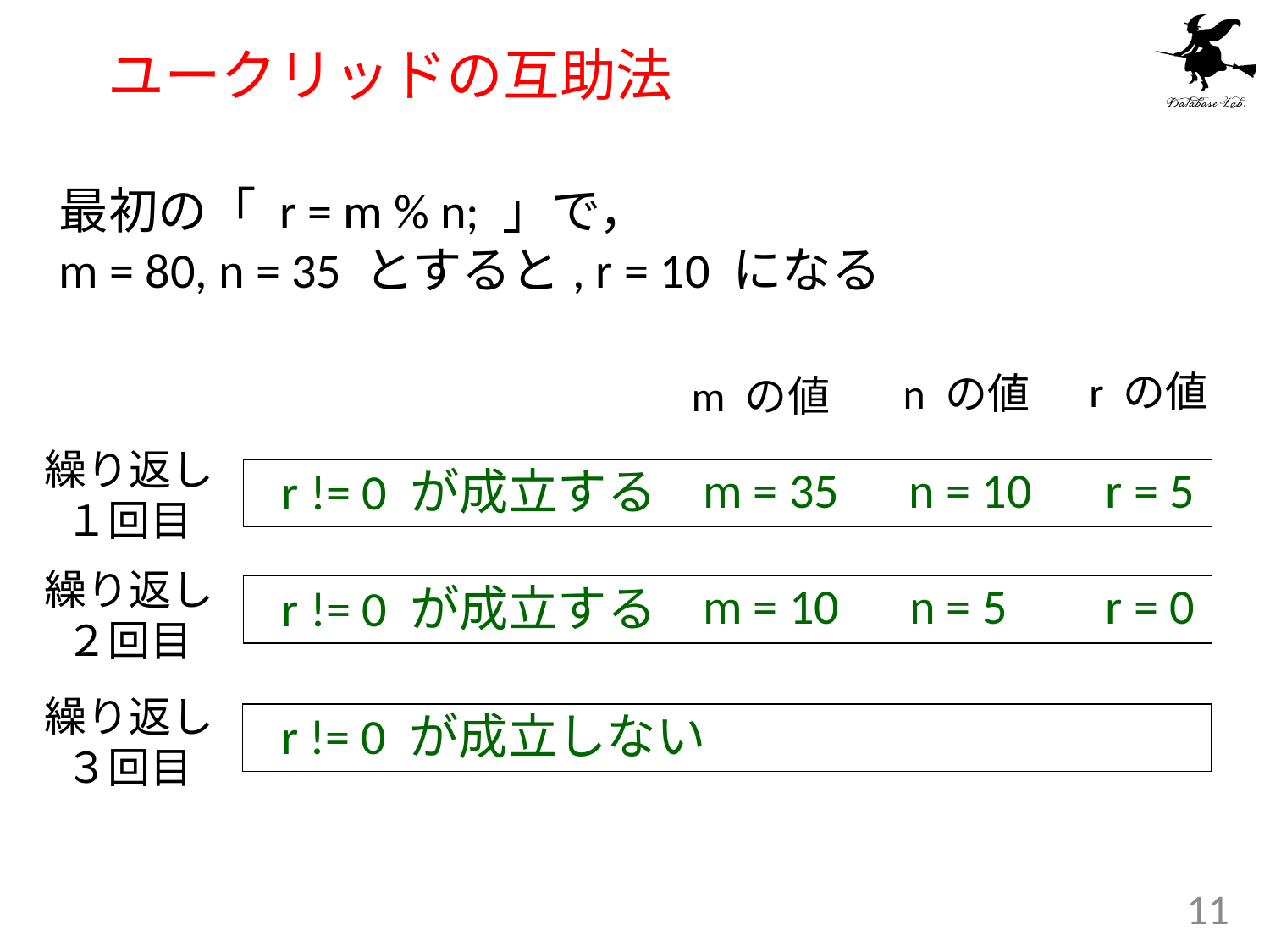

# ユークリッドの互助法
最初の「 r = m % n; 」で，
m = 80, n = 35 とすると, r = 10 になる
r の値
n の値
m の値
繰り返し
１回目
m = 35
n = 10
r = 5
r != 0 が成立する

繰り返し
２回目
m = 10
n = 5
r = 0
r != 0 が成立する

繰り返し
３回目
r != 0 が成立しない

11